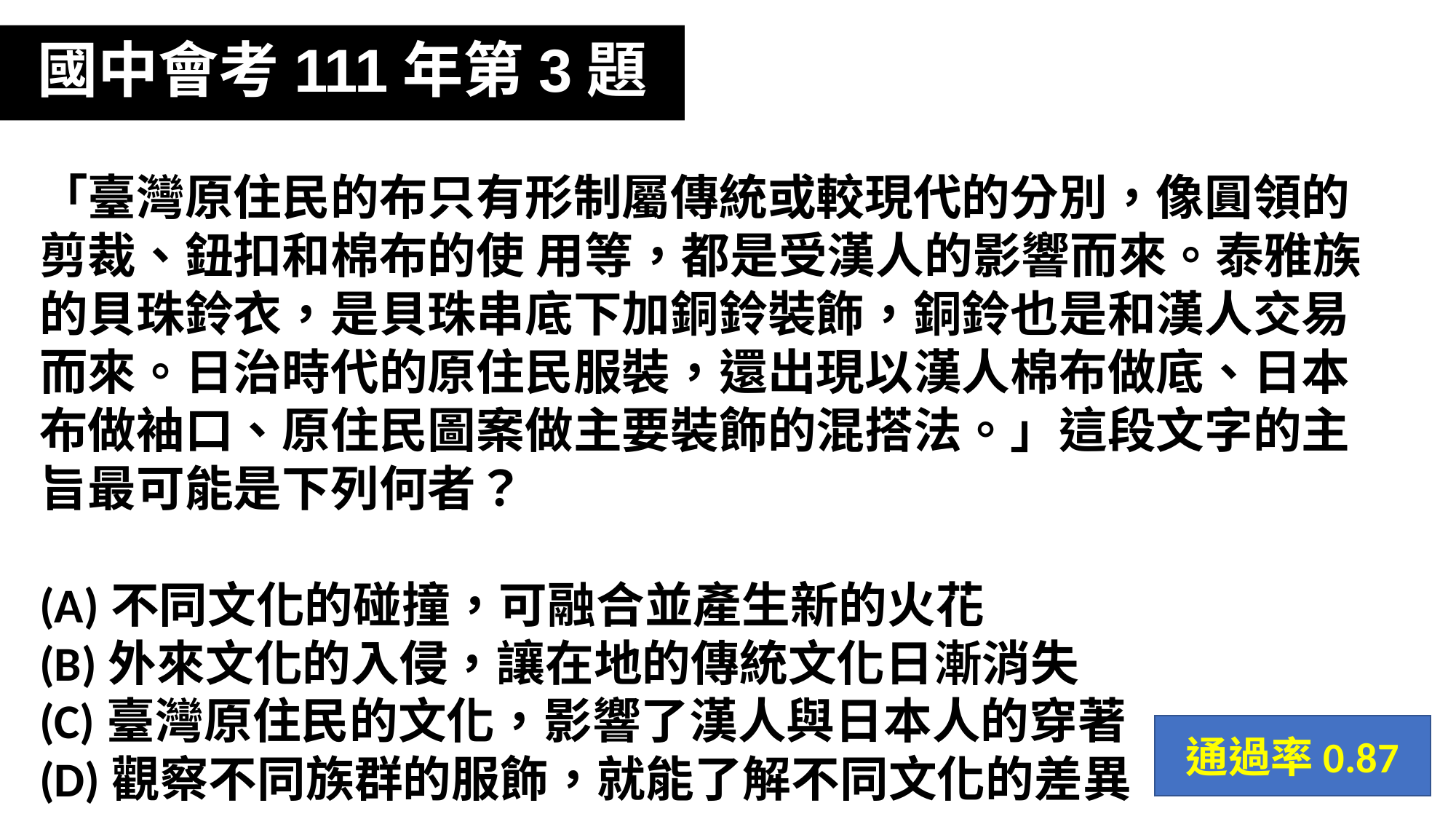

# 國中會考111年第3題
「臺灣原住民的布只有形制屬傳統或較現代的分別，像圓領的剪裁、鈕扣和棉布的使 用等，都是受漢人的影響而來。泰雅族的貝珠鈴衣，是貝珠串底下加銅鈴裝飾，銅鈴也是和漢人交易而來。日治時代的原住民服裝，還出現以漢人棉布做底、日本布做袖口、原住民圖案做主要裝飾的混搭法。」這段文字的主旨最可能是下列何者？

(A)不同文化的碰撞，可融合並產生新的火花
(B)外來文化的入侵，讓在地的傳統文化日漸消失
(C)臺灣原住民的文化，影響了漢人與日本人的穿著
(D)觀察不同族群的服飾，就能了解不同文化的差異
通過率0.87